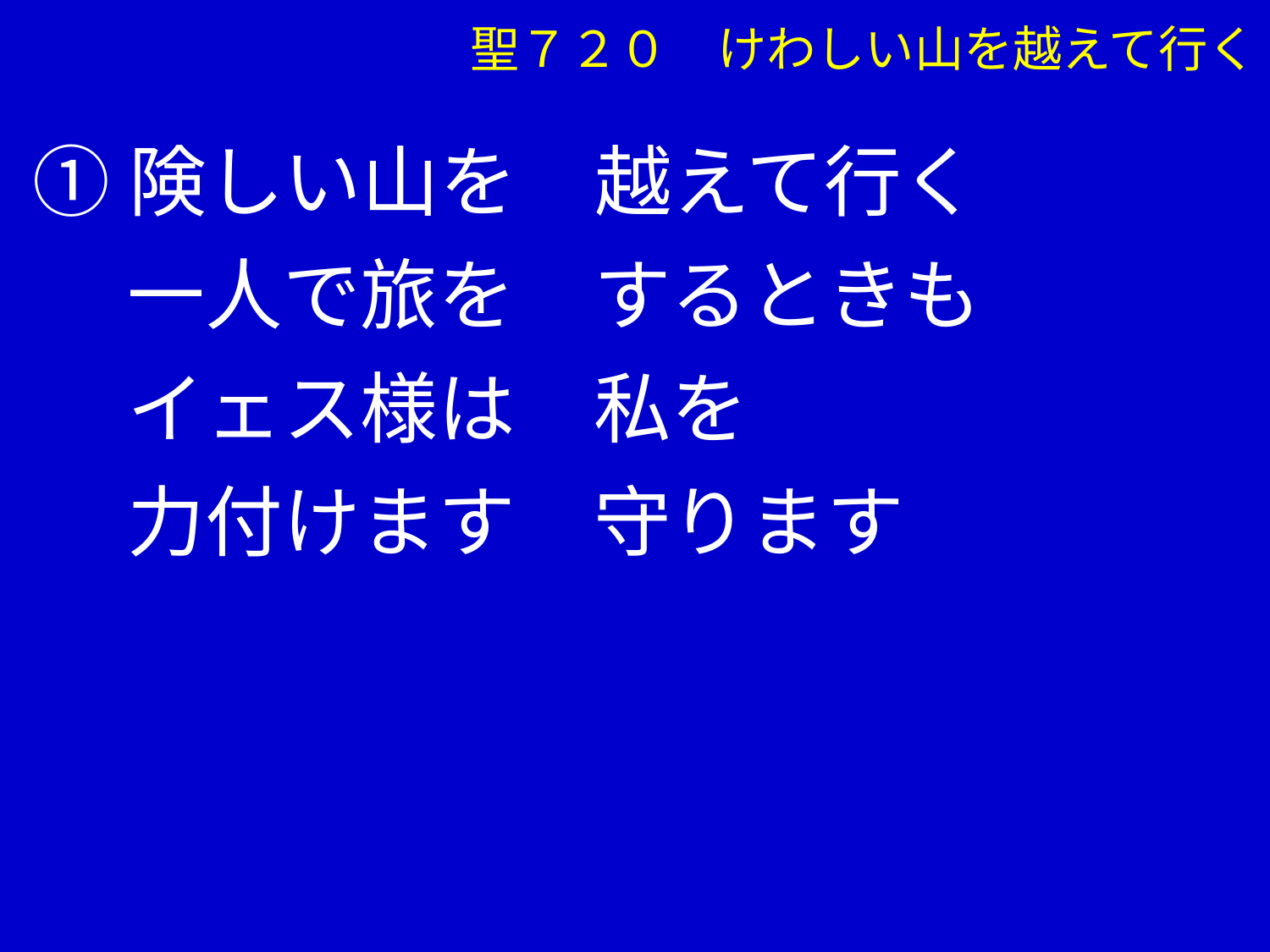

聖７２０　けわしい山を越えて行く
①険しい山を　越えて行く
　 一人で旅を　するときも
　 イェス様は　私を
　 力付けます　守ります